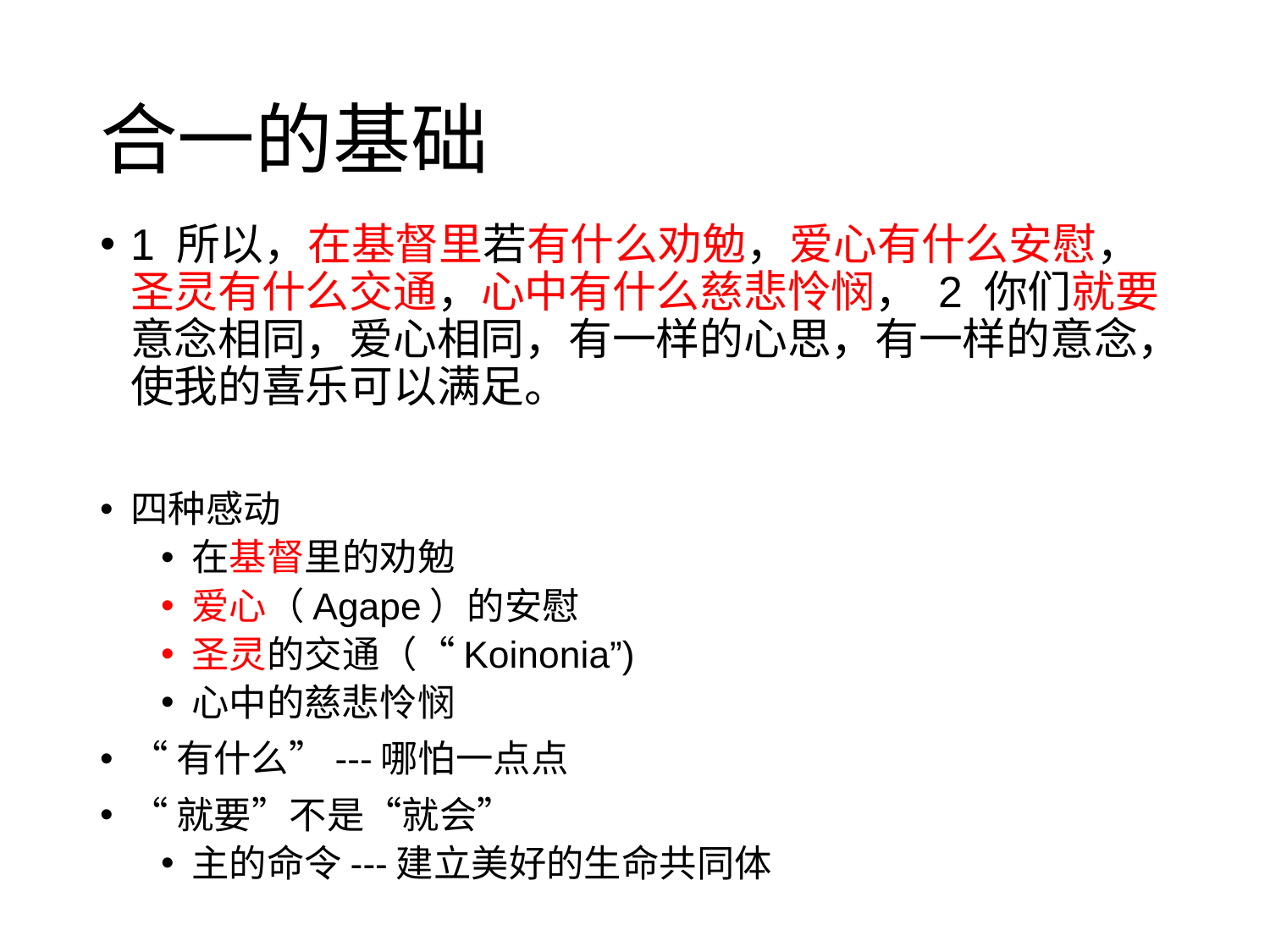

# 合一的基础
1 所以，在基督里若有什么劝勉，爱心有什么安慰，圣灵有什么交通，心中有什么慈悲怜悯， 2 你们就要意念相同，爱心相同，有一样的心思，有一样的意念，使我的喜乐可以满足。

四种感动
在基督里的劝勉
爱心（Agape）的安慰
圣灵的交通（“Koinonia”)
心中的慈悲怜悯
“有什么”---哪怕一点点
“就要”不是“就会”
主的命令---建立美好的生命共同体